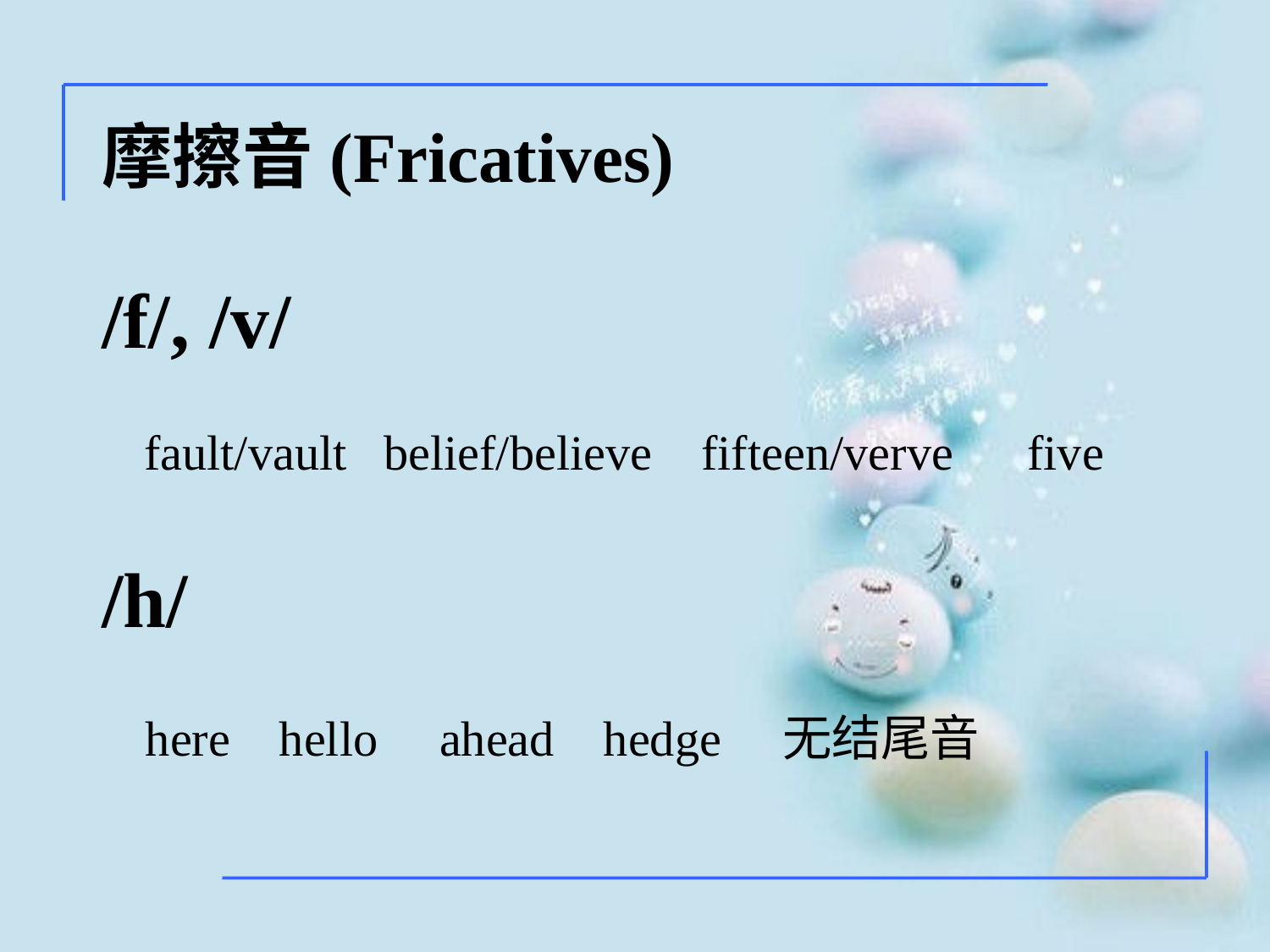

摩擦音(Fricatives)
/f/, /v/

/h/
fault/vault   belief/believe    fifteen/verve      five
 here    hello     ahead    hedge    无结尾音